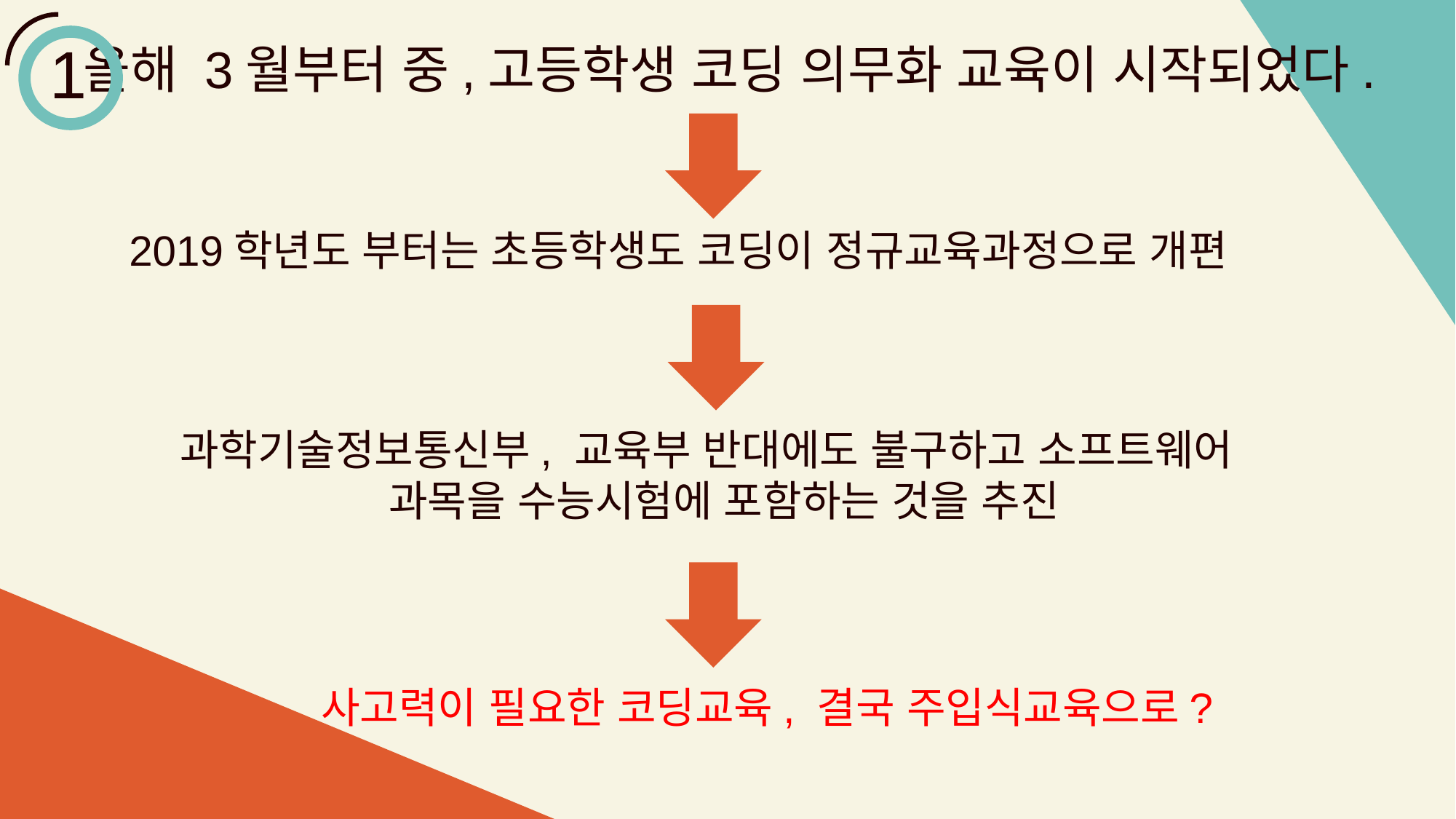

1

올해 3월부터 중,고등학생 코딩 의무화 교육이 시작되었다.

2019학년도 부터는 초등학생도 코딩이 정규교육과정으로 개편

과학기술정보통신부, 교육부 반대에도 불구하고 소프트웨어     과목을 수능시험에 포함하는 것을 추진

사고력이 필요한 코딩교육, 결국 주입식교육으로?